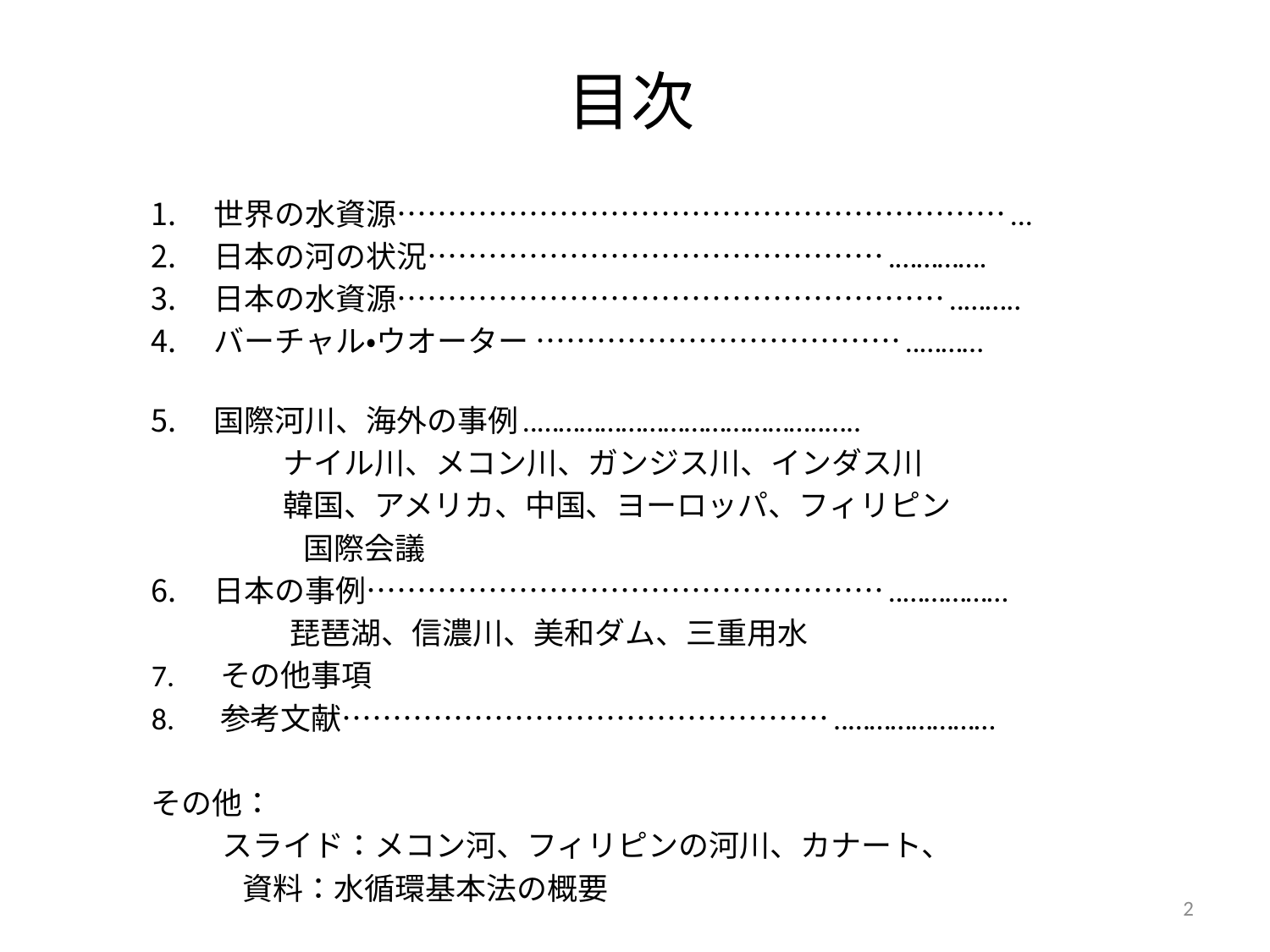

# 目次
世界の水資源……………………………………………………...
日本の河の状況……………………………………….………….
日本の水資源………………………………………………..……..
バーチャル・ウオーター ………………………………..………
国際河川、海外の事例..…………………………………..…..
　　　      ナイル川、メコン川、ガンジス川、インダス川
　　　      韓国、アメリカ、中国、ヨーロッパ、フィリピン
　　　　　国際会議
日本の事例……………………………………………..……………
　　　       琵琶湖、信濃川、美和ダム、三重用水
7.      その他事項
8.      参考文献…………………………………………..…………………

その他：
　      スライド：メコン河、フィリピンの河川、カナート、
　　　資料：水循環基本法の概要
2